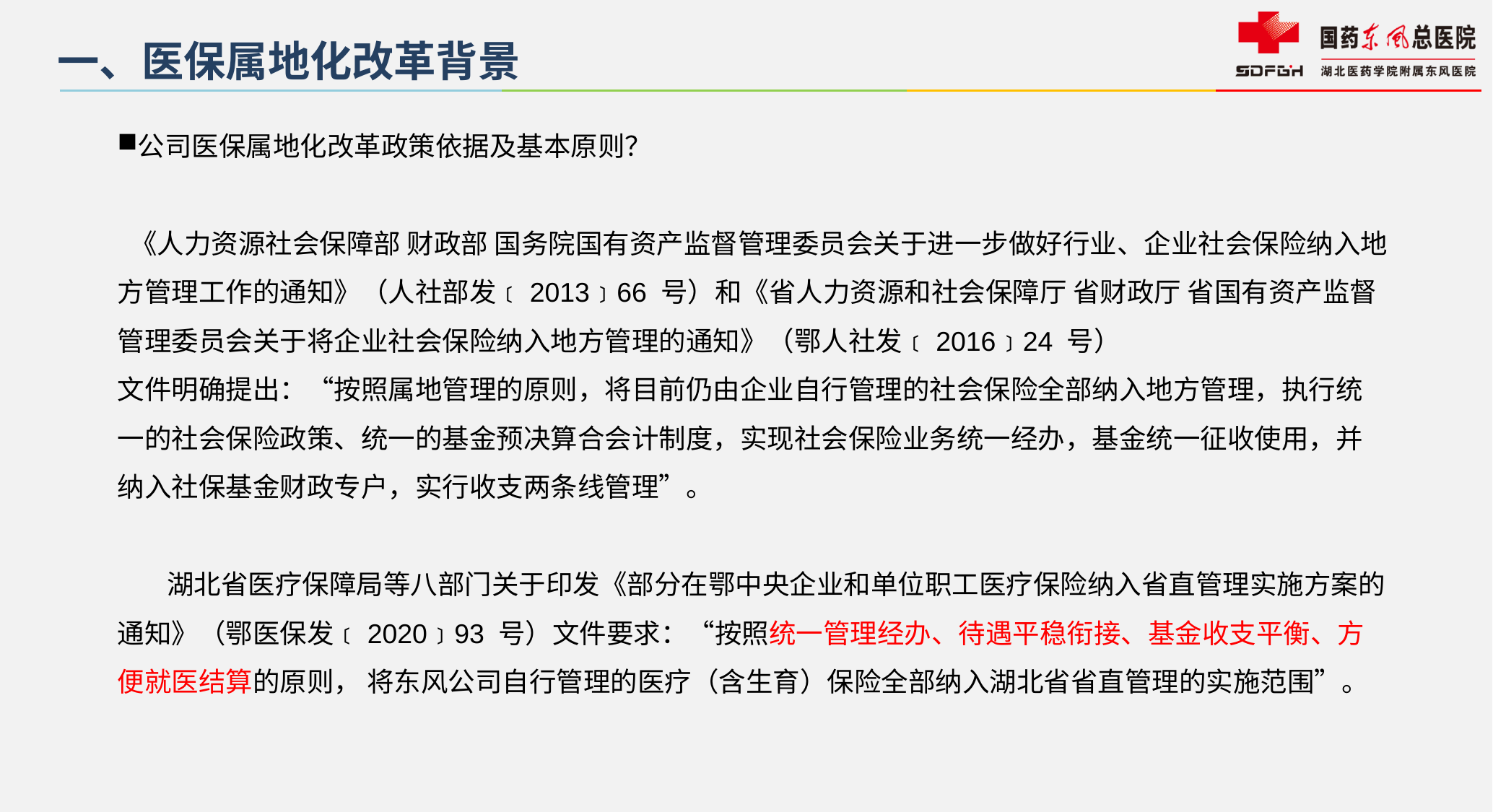

一、医保属地化改革背景
公司医保属地化改革政策依据及基本原则？

 《人力资源社会保障部 财政部 国务院国有资产监督管理委员会关于进一步做好行业、企业社会保险纳入地方管理工作的通知》（人社部发﹝2013﹞66 号）和《省人力资源和社会保障厅 省财政厅 省国有资产监督管理委员会关于将企业社会保险纳入地方管理的通知》（鄂人社发﹝2016﹞24 号）
文件明确提出：“按照属地管理的原则，将目前仍由企业自行管理的社会保险全部纳入地方管理，执行统一的社会保险政策、统一的基金预决算合会计制度，实现社会保险业务统一经办，基金统一征收使用，并纳入社保基金财政专户，实行收支两条线管理”。

       湖北省医疗保障局等八部门关于印发《部分在鄂中央企业和单位职工医疗保险纳入省直管理实施方案的通知》（鄂医保发﹝2020﹞93 号）文件要求：“按照统一管理经办、待遇平稳衔接、基金收支平衡、方便就医结算的原则， 将东风公司自行管理的医疗（含生育）保险全部纳入湖北省省直管理的实施范围”。